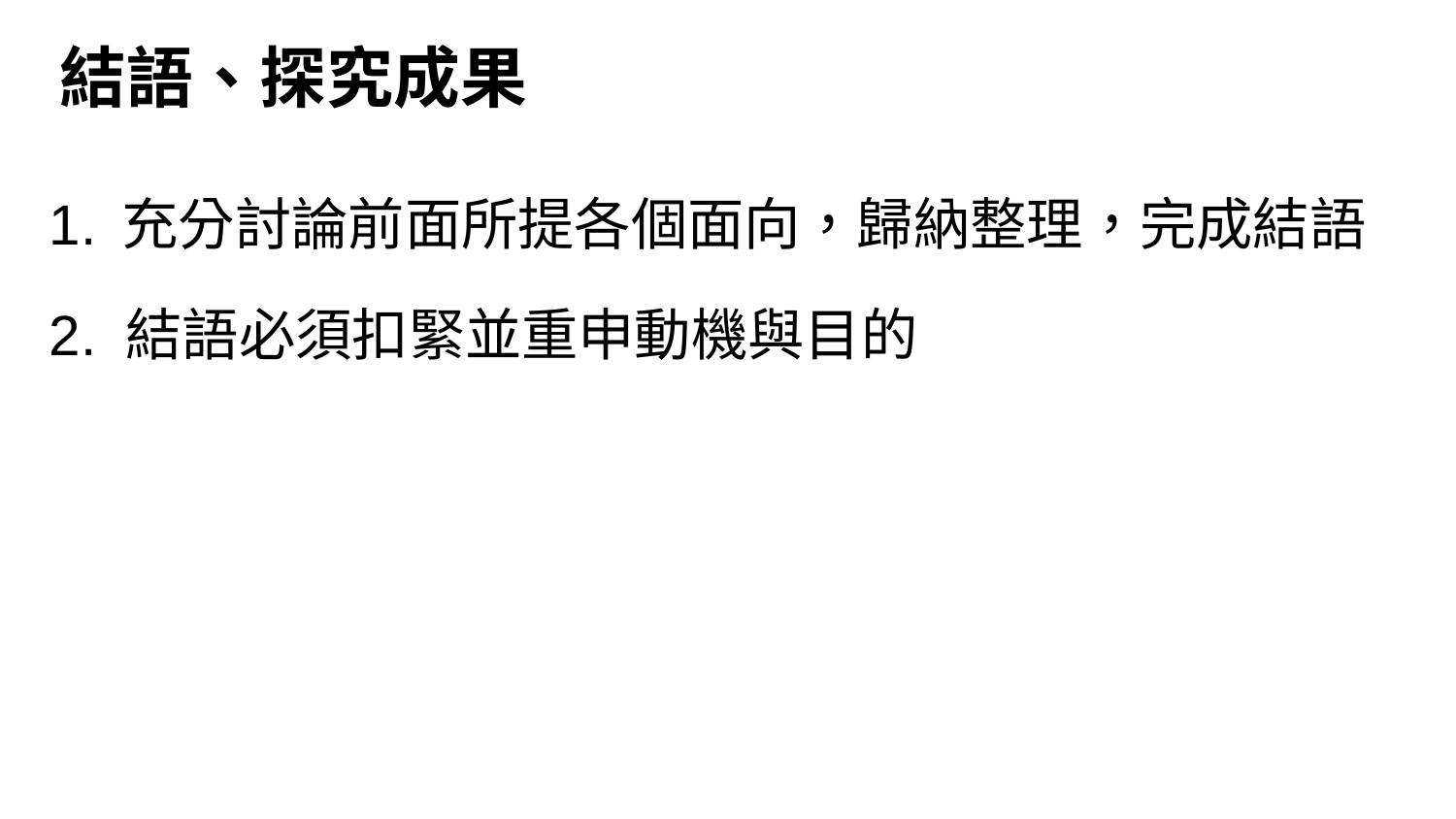

結語、探究成果
充分討論前面所提各個面向，歸納整理，完成結語
2. 結語必須扣緊並重申動機與目的